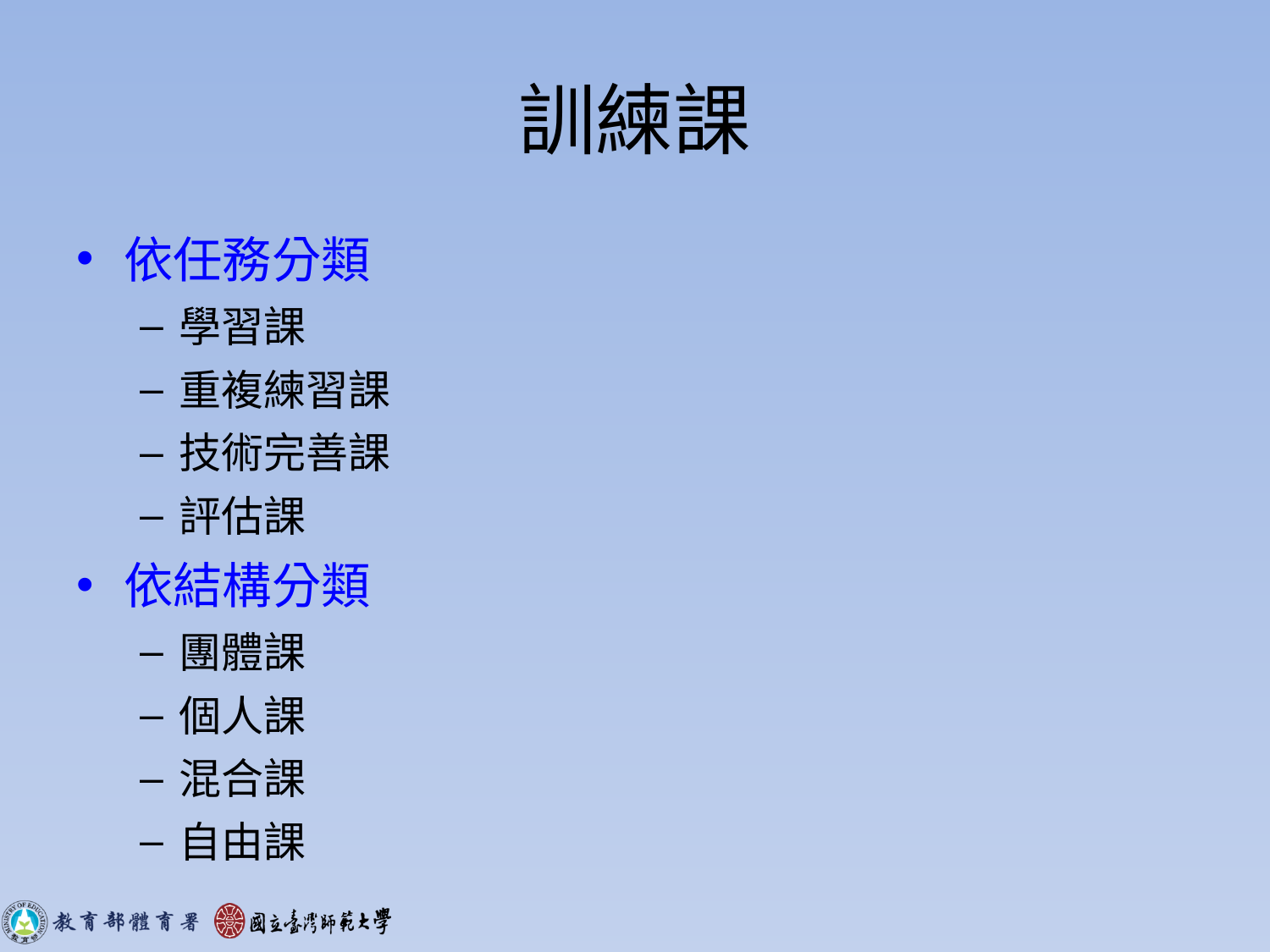

# 訓練課
依任務分類
學習課
重複練習課
技術完善課
評估課
依結構分類
團體課
個人課
混合課
自由課